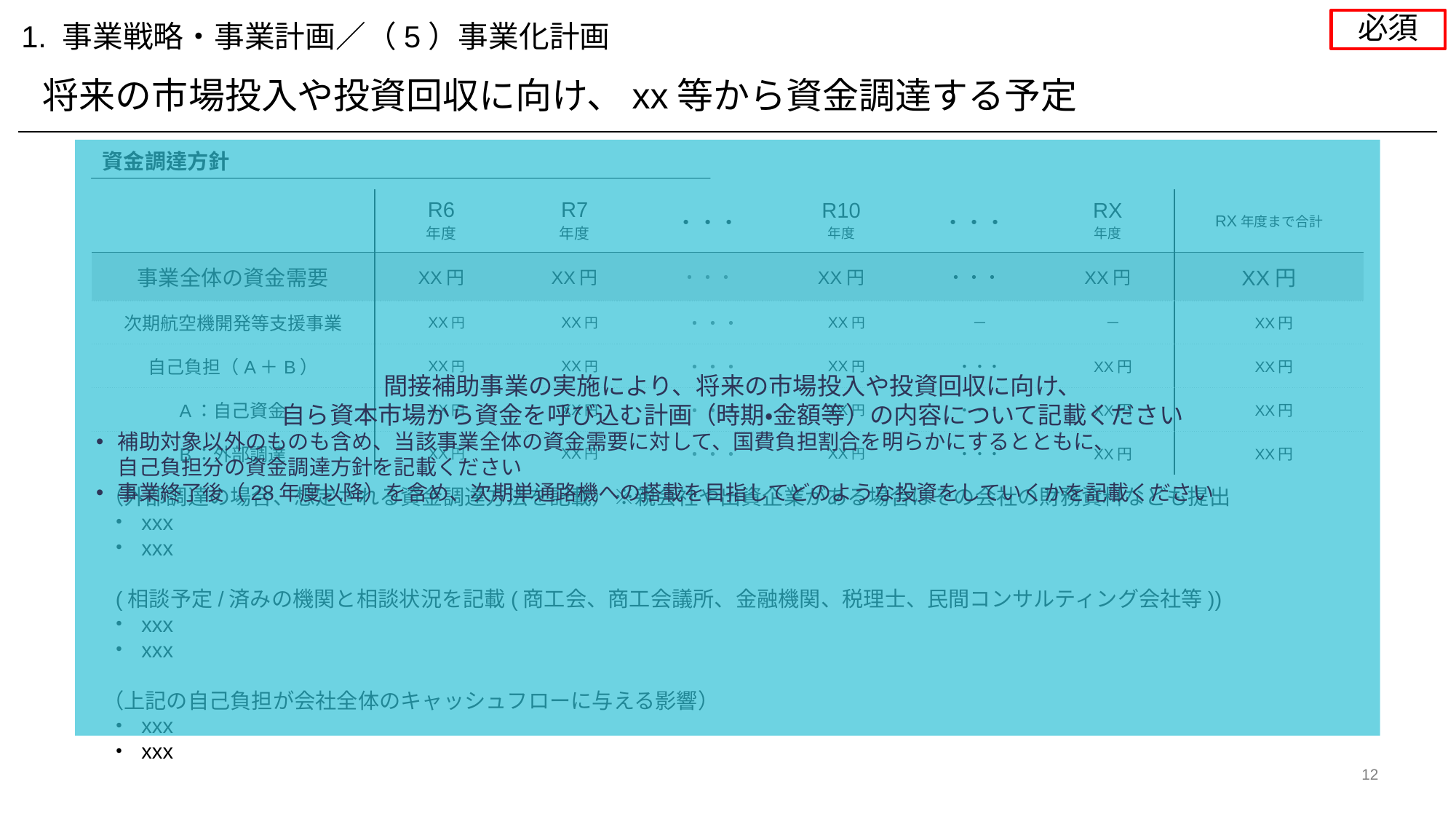

必須
1. 事業戦略・事業計画／（5）事業化計画
将来の市場投入や投資回収に向け、xx等から資金調達する予定
間接補助事業の実施により、将来の市場投入や投資回収に向け、
自ら資本市場から資金を呼び込む計画（時期・金額等）の内容について記載ください
補助対象以外のものも含め、当該事業全体の資金需要に対して、国費負担割合を明らかにするとともに、
自己負担分の資金調達方針を記載ください
事業終了後（28年度以降）を含め、次期単通路機への搭載を目指してどのような投資をしていくかを記載ください
資金調達方針
|  | R6 年度 | R7 年度 | ・・・ | R10 年度 | ・・・ | RX 年度 | RX年度まで合計 |
| --- | --- | --- | --- | --- | --- | --- | --- |
| 事業全体の資金需要 | XX円 | XX円 | ・・・ | XX円 | ・・・ | XX円 | XX円 |
| 次期航空機開発等支援事業 | XX円 | XX円 | ・・・ | XX円 | － | － | XX円 |
| 自己負担（A＋B） | XX円 | XX円 | ・・・ | XX円 | ・・・ | XX円 | XX円 |
| A：自己資金 | XX円 | XX円 | ・・・ | XX円 | ・・・ | XX円 | XX円 |
| B：外部調達 | XX円 | XX円 | ・・・ | XX円 | ・・・ | XX円 | XX円 |
（外部調達の場合、想定される資金調達方法を記載）※親会社や出資企業がある場合はその会社の財務資料なども提出
xxx
xxx

(相談予定/済みの機関と相談状況を記載(商工会、商工会議所、金融機関、税理士、民間コンサルティング会社等))
xxx
xxx

（上記の自己負担が会社全体のキャッシュフローに与える影響）
xxx
xxx